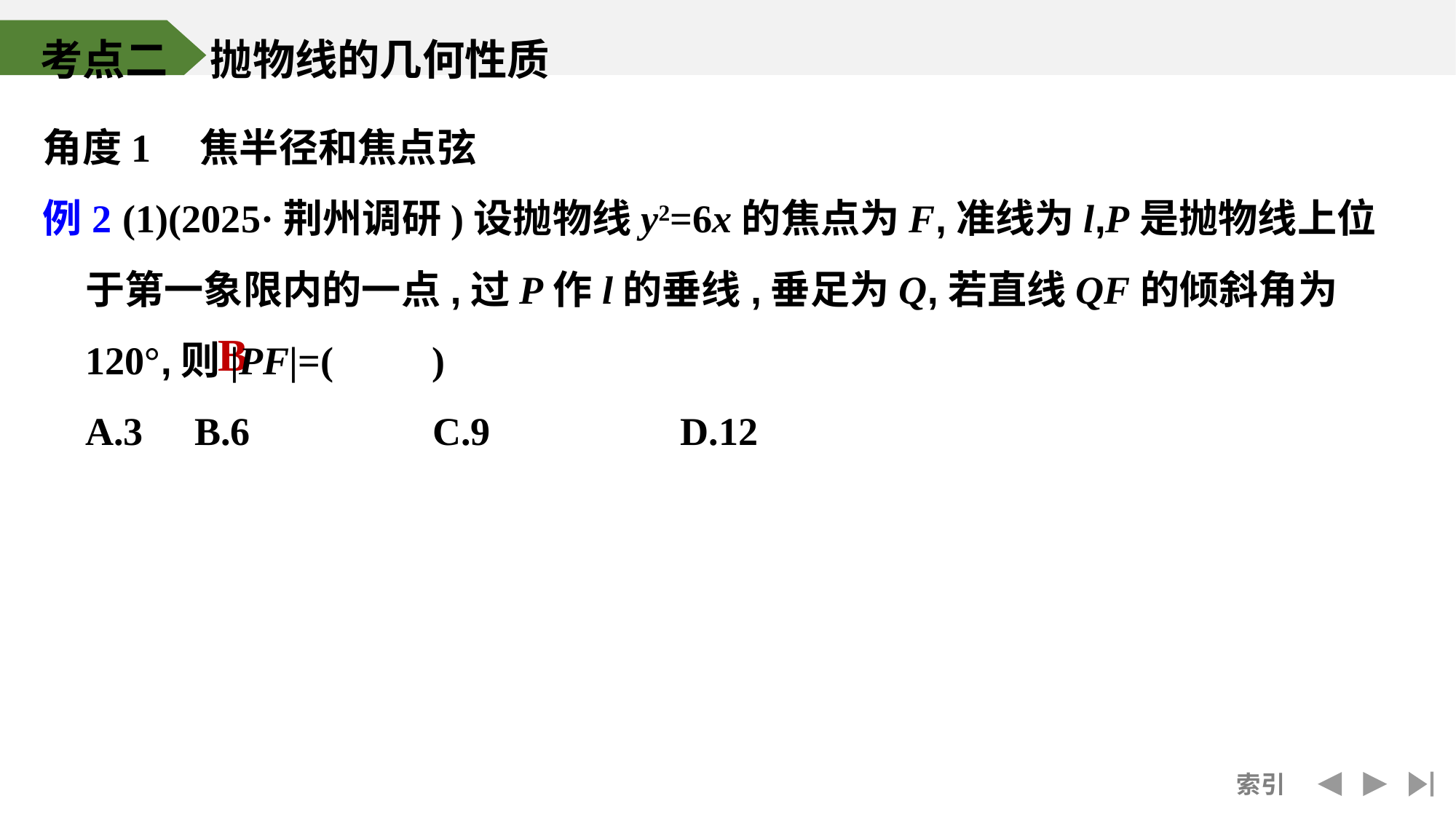

考点二　抛物线的几何性质
角度1　焦半径和焦点弦
例2 (1)(2025·荆州调研)设抛物线y2=6x的焦点为F,准线为l,P是抛物线上位于第一象限内的一点,过P作l的垂线,垂足为Q,若直线QF的倾斜角为120°,则|PF|=(　　)
	A.3	B.6		  C.9		     D.12
B